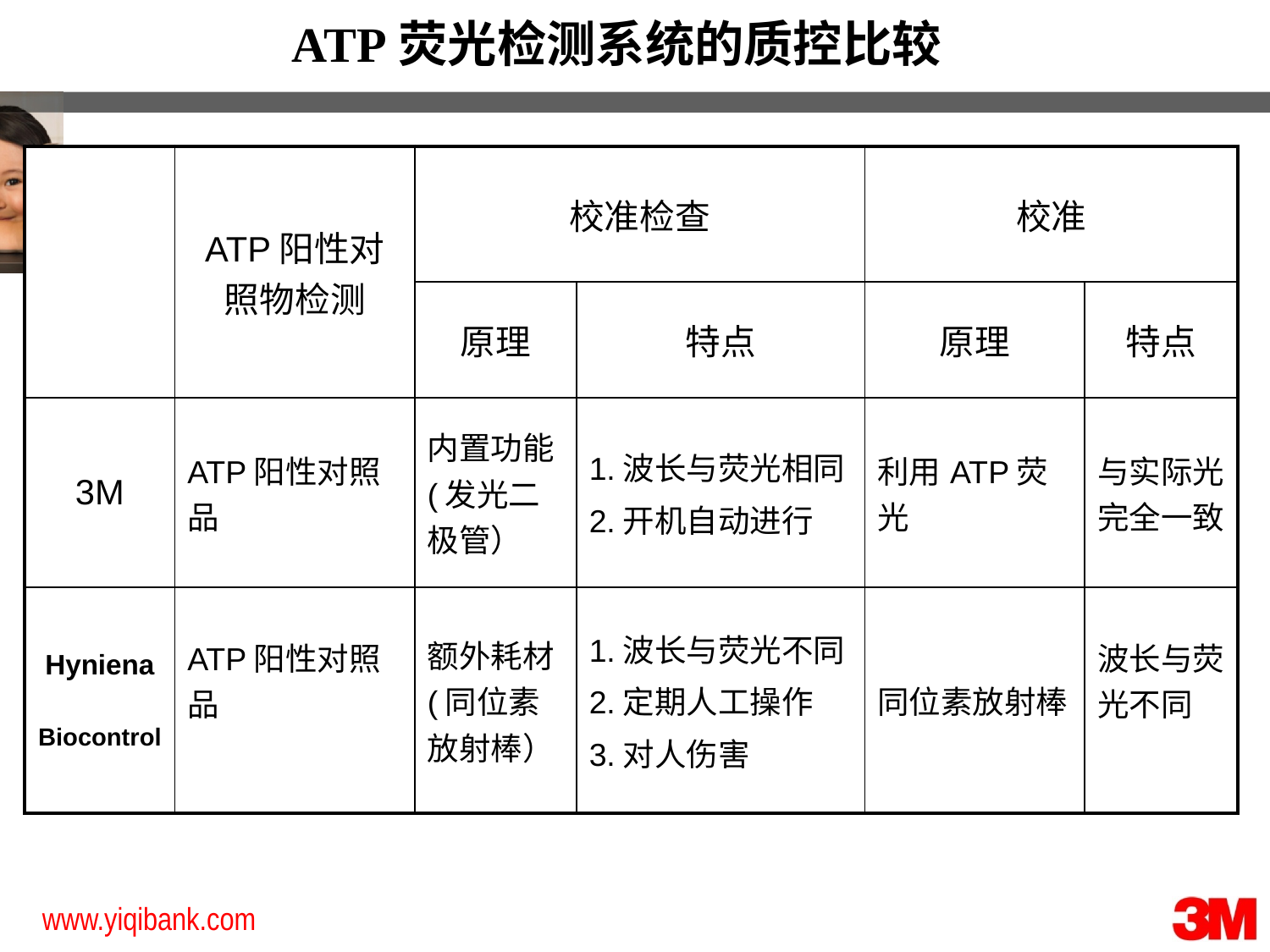

# ATP荧光检测系统的质控比较
|  | ATP阳性对照物检测 | 校准检查 |  | 校准 |  |
| --- | --- | --- | --- | --- | --- |
|  |  | 原理 | 特点 | 原理 | 特点 |
| 3M | ATP阳性对照品 | 内置功能(发光二极管） | 1.波长与荧光相同 2.开机自动进行 | 利用ATP荧光 | 与实际光完全一致 |
| Hyniena Biocontrol | ATP阳性对照品 | 额外耗材(同位素放射棒） | 1.波长与荧光不同 2.定期人工操作 3.对人伤害 | 同位素放射棒 | 波长与荧光不同 |
www.yiqibank.com